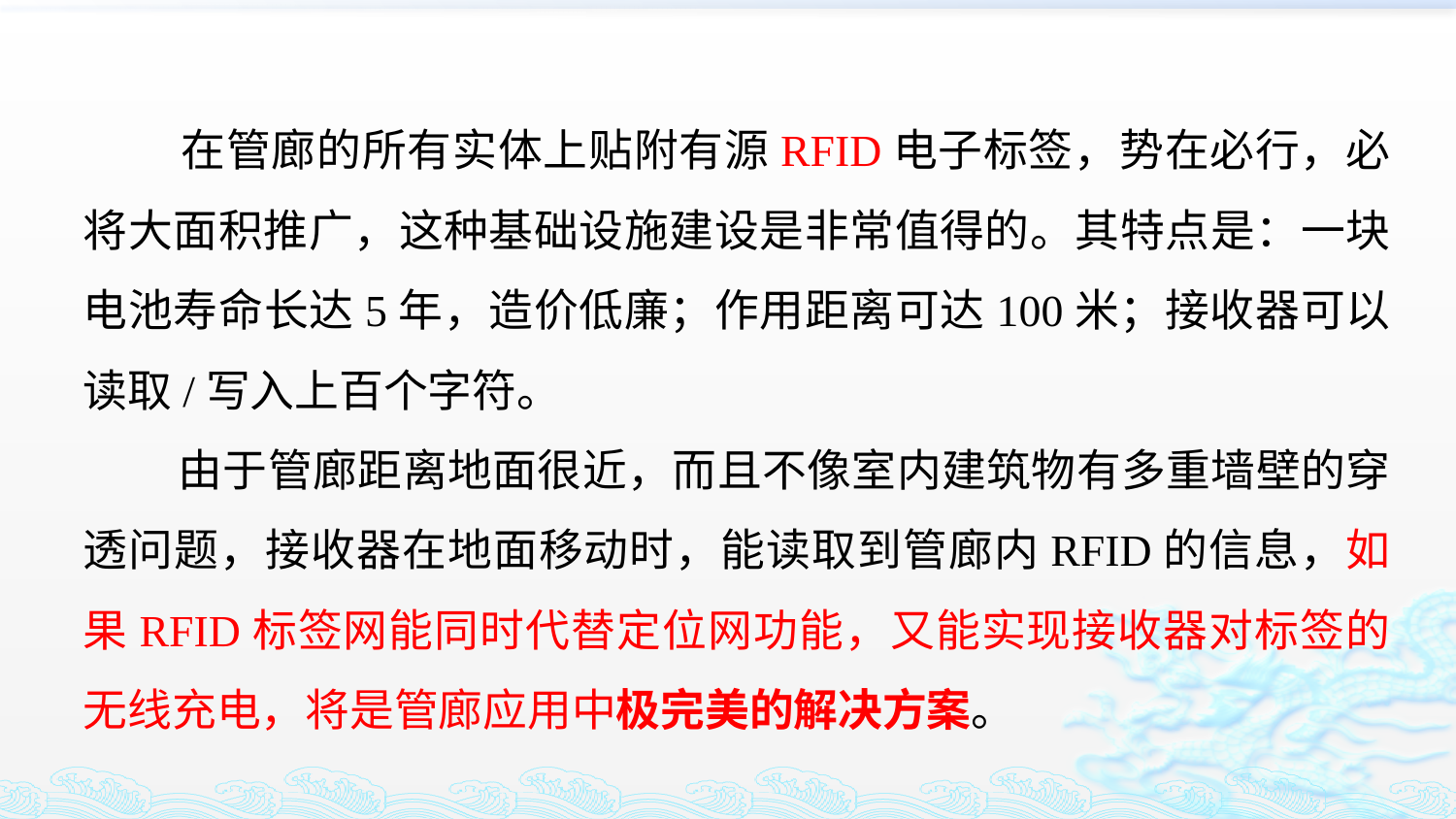

在管廊的所有实体上贴附有源RFID电子标签，势在必行，必将大面积推广，这种基础设施建设是非常值得的。其特点是：一块电池寿命长达5年，造价低廉；作用距离可达100米；接收器可以读取/写入上百个字符。
        由于管廊距离地面很近，而且不像室内建筑物有多重墙壁的穿透问题，接收器在地面移动时，能读取到管廊内RFID的信息，如果RFID标签网能同时代替定位网功能，又能实现接收器对标签的无线充电，将是管廊应用中极完美的解决方案。